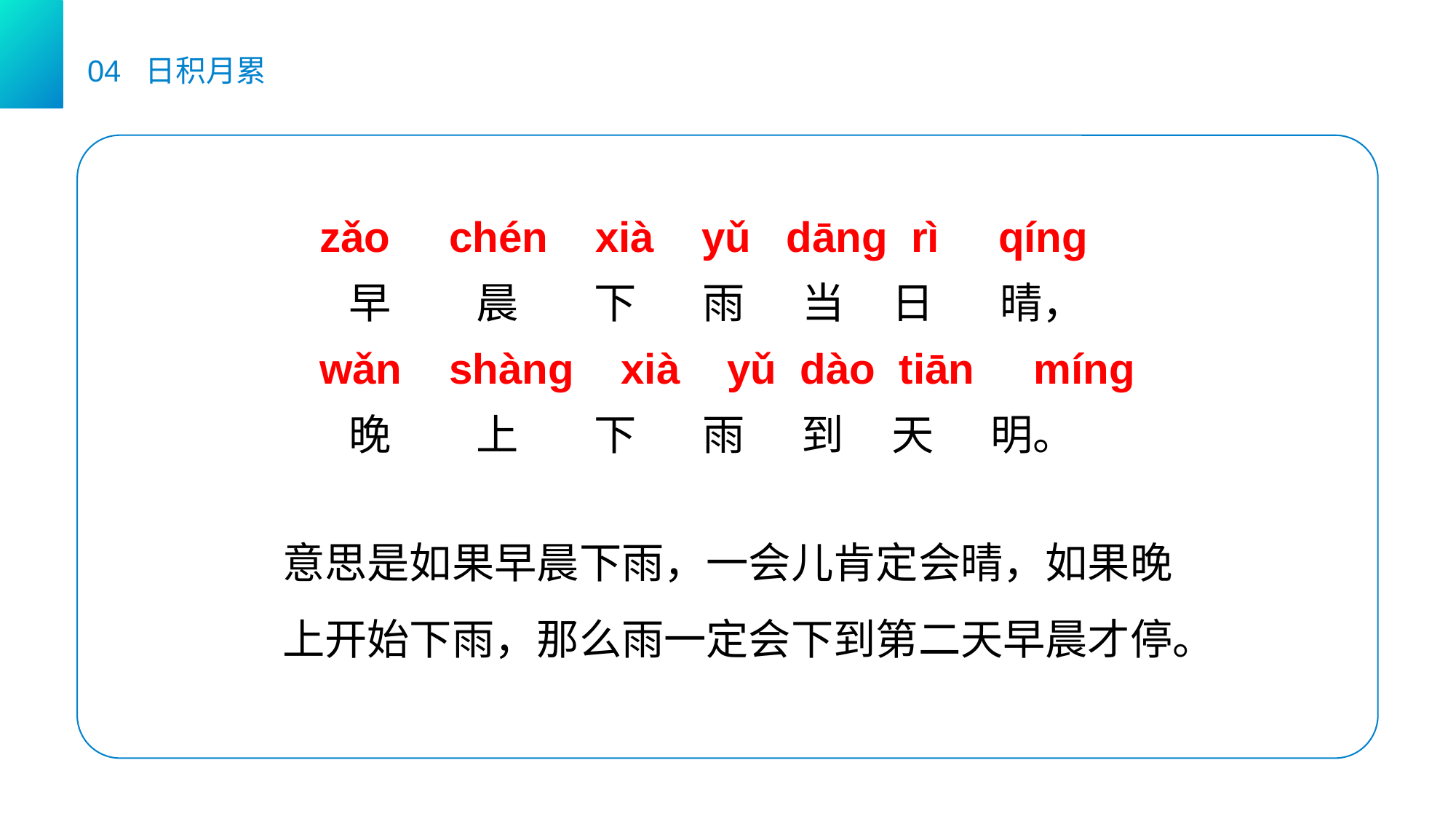

04  日积月累

zǎo     chén    xià    yǔ   dāng  rì     qíng
  早         晨        下       雨      当     日       晴，
wǎn    shàng    xià    yǔ  dào  tiān     míng
  晚         上        下       雨      到     天      明。
意思是如果早晨下雨，一会儿肯定会晴，如果晚上开始下雨，那么雨一定会下到第二天早晨才停。